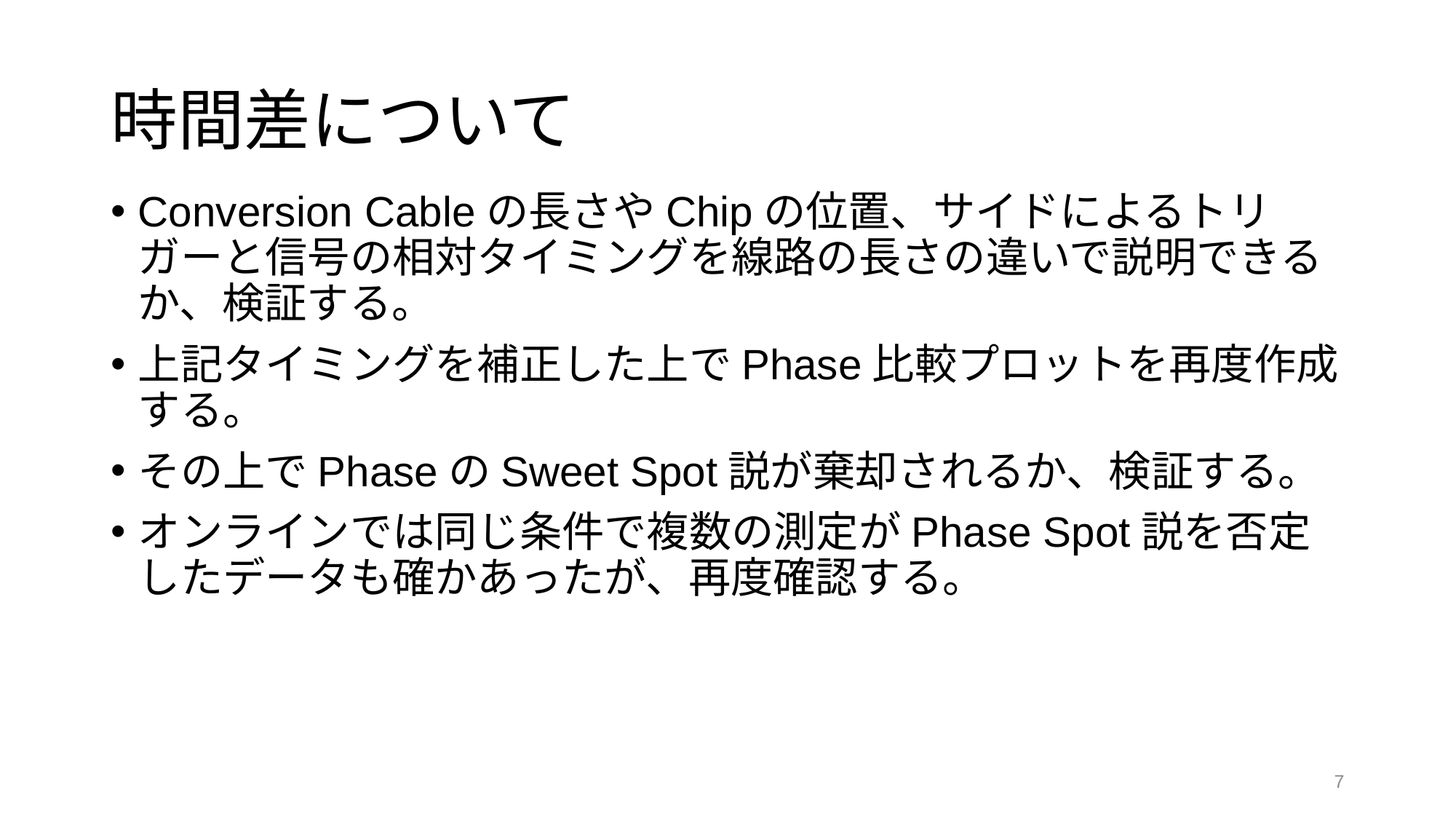

# 時間差について
Conversion Cableの長さやChipの位置、サイドによるトリガーと信号の相対タイミングを線路の長さの違いで説明できるか、検証する。
上記タイミングを補正した上でPhase比較プロットを再度作成する。
その上でPhaseのSweet Spot説が棄却されるか、検証する。
オンラインでは同じ条件で複数の測定がPhase Spot説を否定したデータも確かあったが、再度確認する。
7